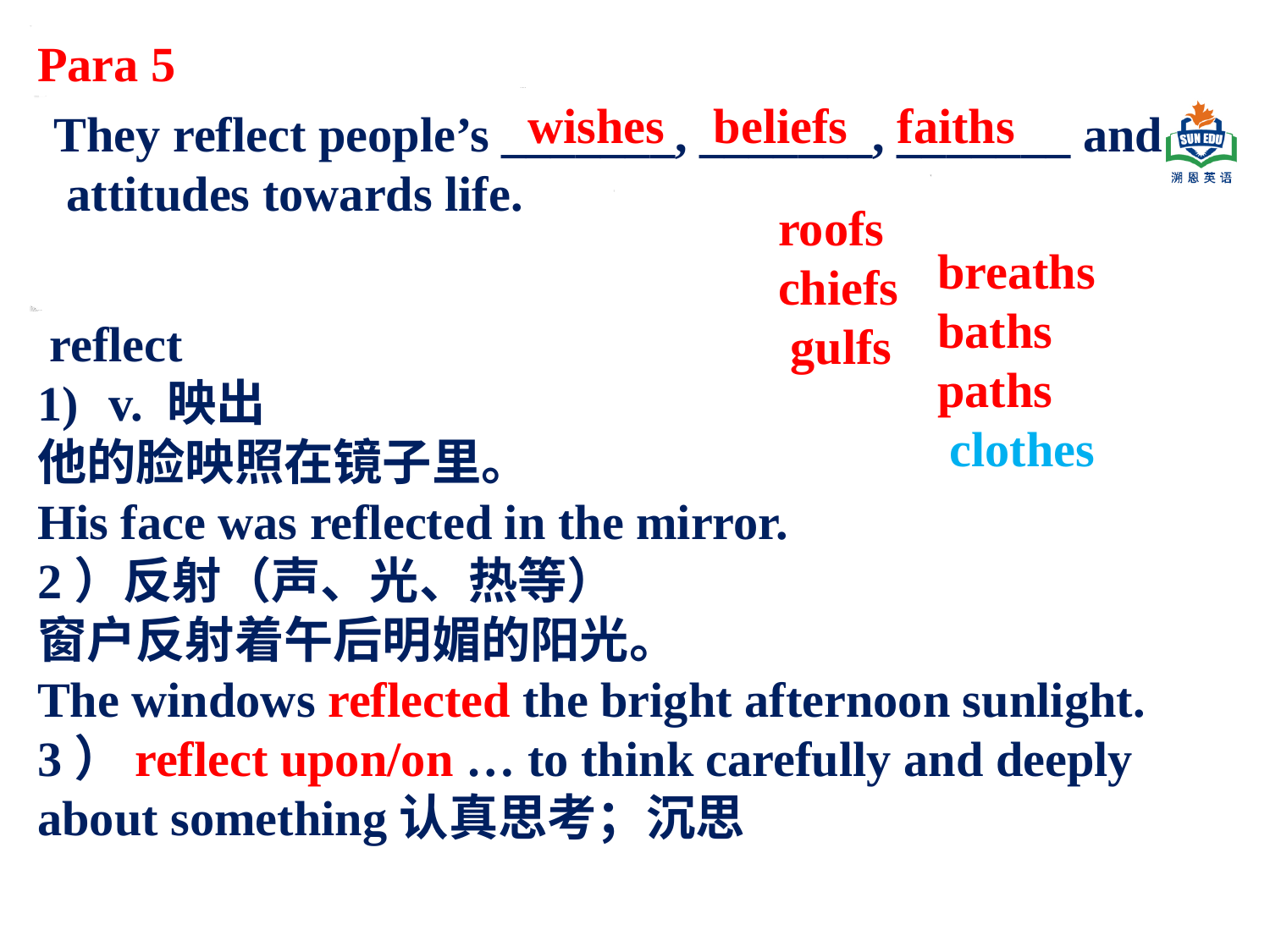

Para 5
wishes    beliefs    faiths
 They reflect people’s _______, _______, _______ and
  attitudes towards life.
      breaths
baths
paths
 clothes
             roofs
             chiefs
              gulfs
 reflect
v. 映出
他的脸映照在镜子里。
His face was reflected in the mirror.
2）反射（声、光、热等）
窗户反射着午后明媚的阳光。
The windows reflected the bright afternoon sunlight.
3）reflect upon/on … to think carefully and deeply about something认真思考；沉思